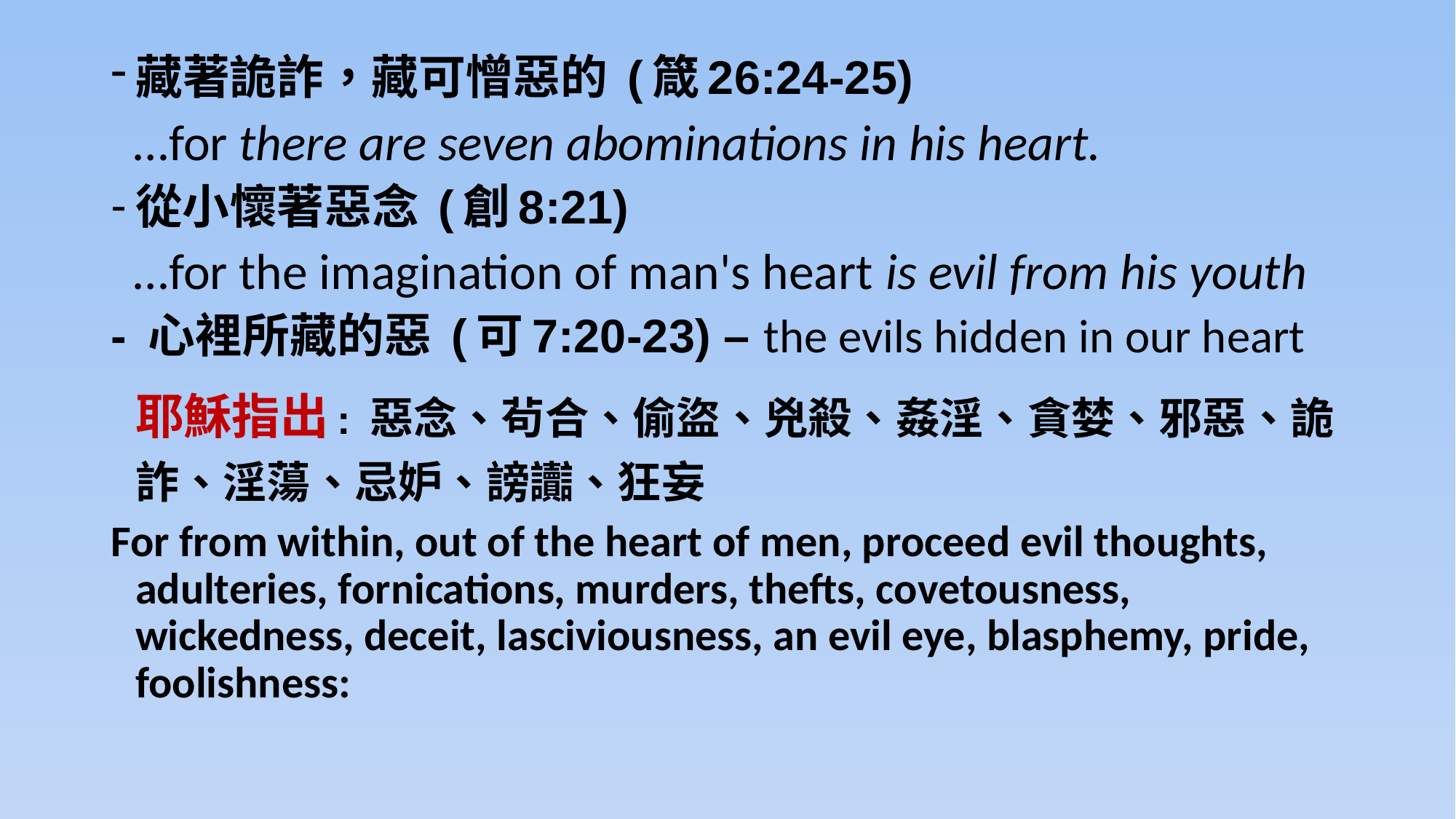

藏著詭詐，藏可憎惡的 (箴26:24-25)
  …for there are seven abominations in his heart.
從小懷著惡念 (創8:21)
  …for the imagination of man's heart is evil from his youth
- 心裡所藏的惡 (可7:20-23) – the evils hidden in our heart
	耶穌指出: 惡念、茍合、偷盜、兇殺、姦淫、貪婪、邪惡、詭詐、淫蕩、忌妒、謗讟、狂妄
For from within, out of the heart of men, proceed evil thoughts, adulteries, fornications, murders, thefts, covetousness, wickedness, deceit, lasciviousness, an evil eye, blasphemy, pride, foolishness: